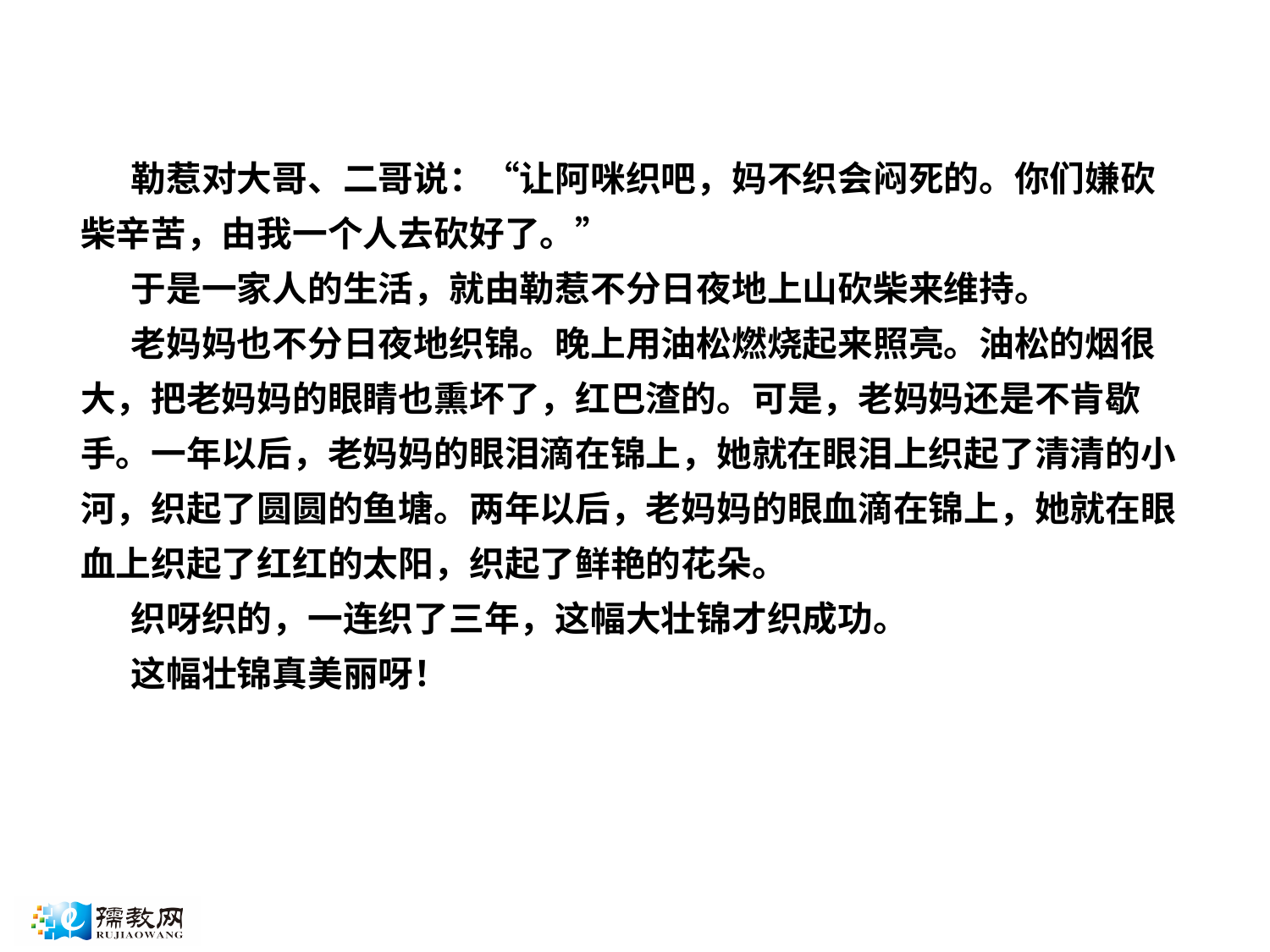

勒惹对大哥、二哥说：“让阿咪织吧，妈不织会闷死的。你们嫌砍柴辛苦，由我一个人去砍好了。”
于是一家人的生活，就由勒惹不分日夜地上山砍柴来维持。
老妈妈也不分日夜地织锦。晚上用油松燃烧起来照亮。油松的烟很大，把老妈妈的眼睛也熏坏了，红巴渣的。可是，老妈妈还是不肯歇手。一年以后，老妈妈的眼泪滴在锦上，她就在眼泪上织起了清清的小河，织起了圆圆的鱼塘。两年以后，老妈妈的眼血滴在锦上，她就在眼血上织起了红红的太阳，织起了鲜艳的花朵。
织呀织的，一连织了三年，这幅大壮锦才织成功。
这幅壮锦真美丽呀！